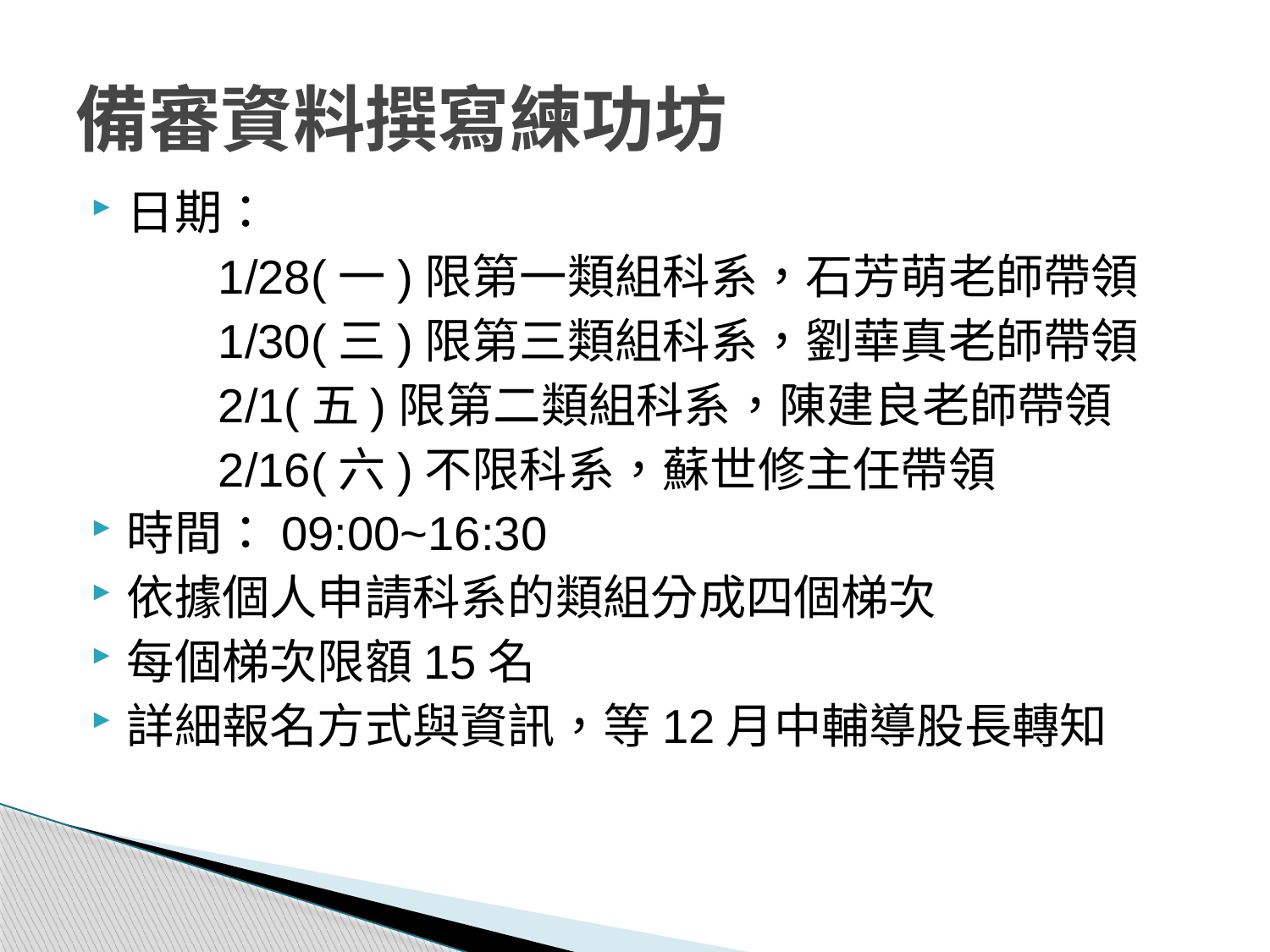

# 備審資料撰寫練功坊
日期：
	1/28(一)限第一類組科系，石芳萌老師帶領
	1/30(三)限第三類組科系，劉華真老師帶領
	2/1(五)限第二類組科系，陳建良老師帶領
	2/16(六)不限科系，蘇世修主任帶領
時間：09:00~16:30
依據個人申請科系的類組分成四個梯次
每個梯次限額15名
詳細報名方式與資訊，等12月中輔導股長轉知